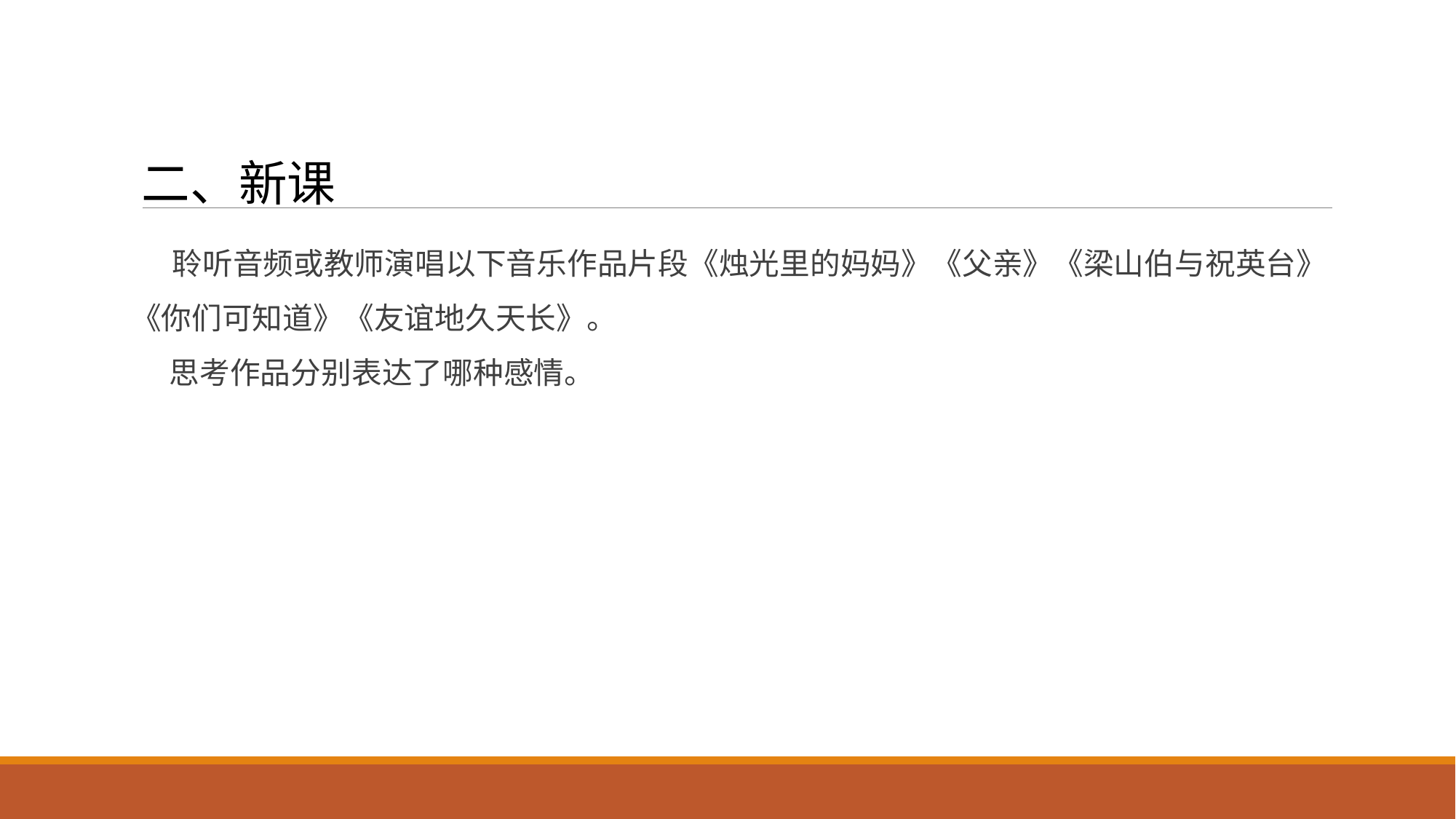

二、新课
    聆听音频或教师演唱以下音乐作品片段《烛光里的妈妈》《父亲》《梁山伯与祝英台》《你们可知道》《友谊地久天长》。
   思考作品分别表达了哪种感情。